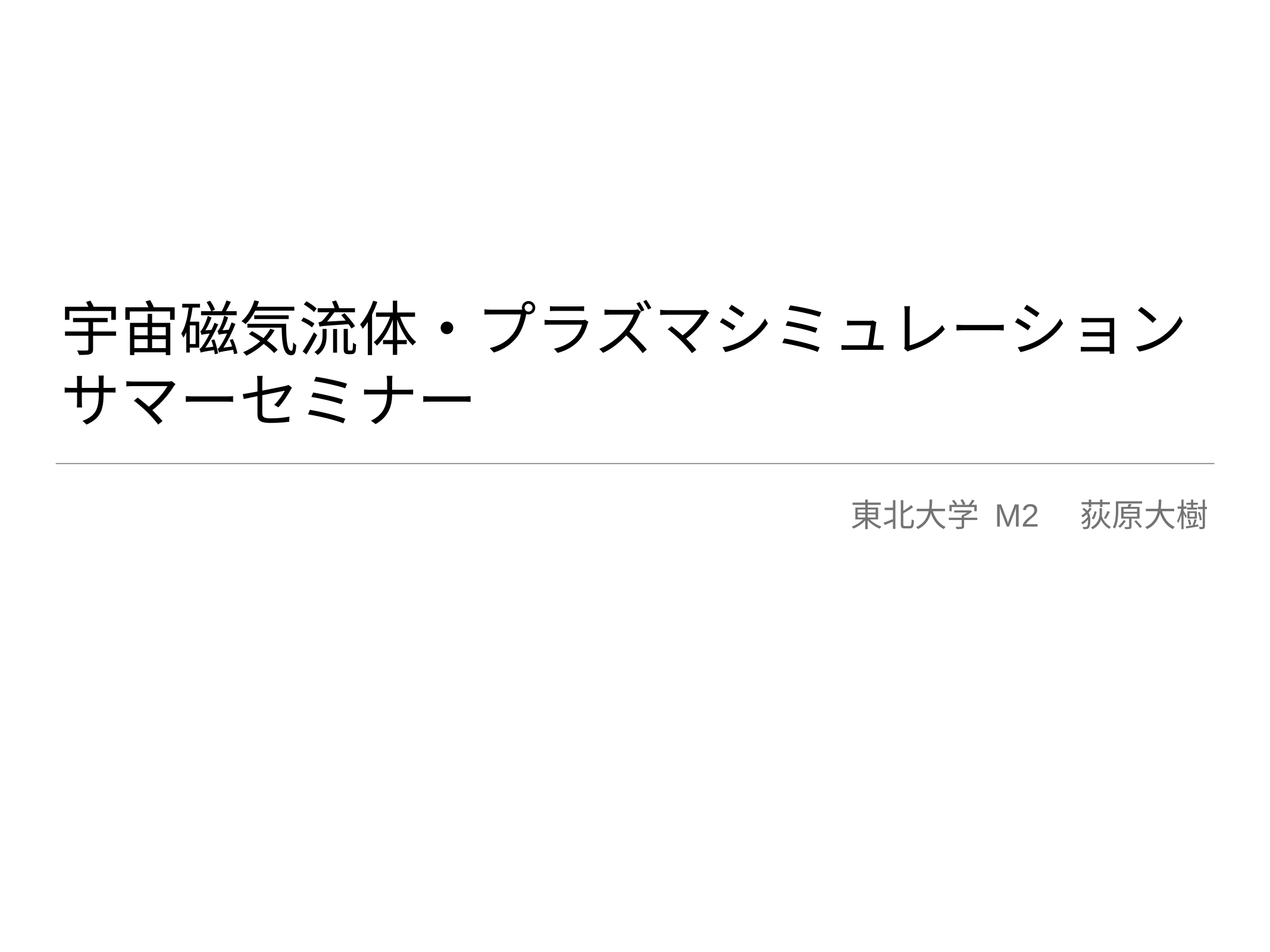

# 宇宙磁気流体・プラズマシミュレーションサマーセミナー
東北大学 M2　荻原大樹